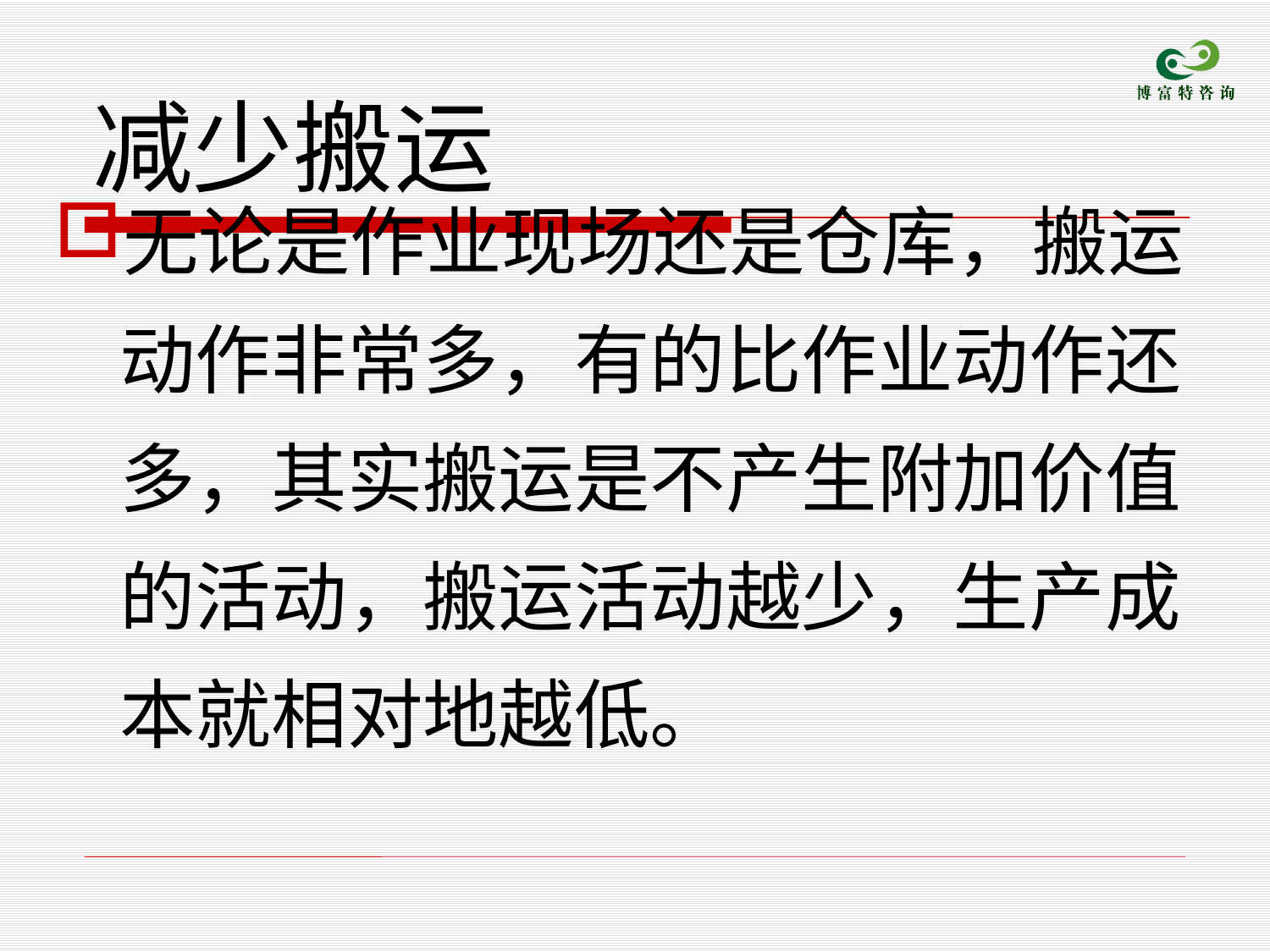

无论是作业现场还是仓库，搬运动作非常多，有的比作业动作还多，其实搬运是不产生附加价值的活动，搬运活动越少，生产成本就相对地越低。
# 减少搬运
716